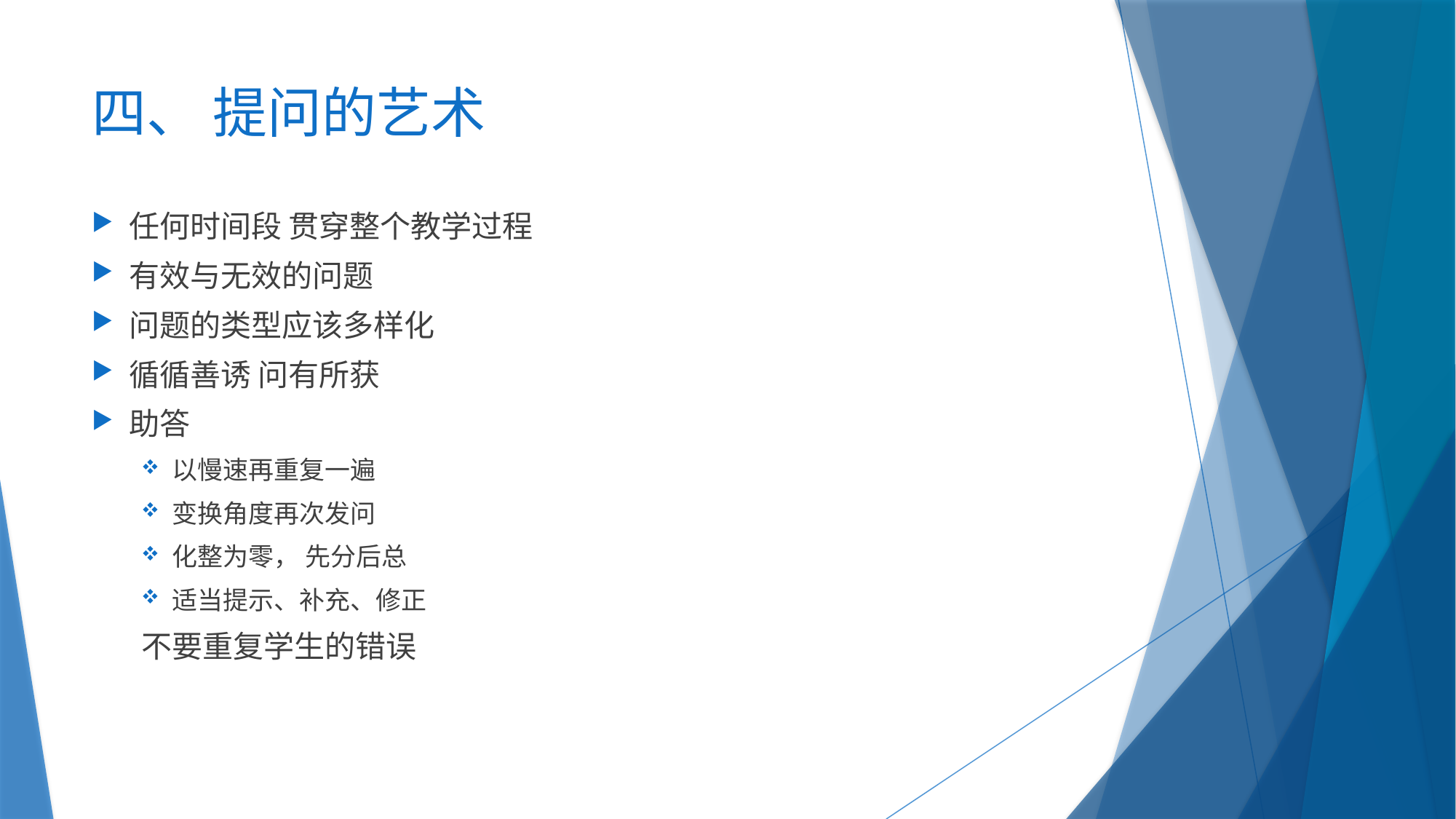

# 四、 提问的艺术
任何时间段 贯穿整个教学过程
有效与无效的问题
问题的类型应该多样化
循循善诱 问有所获
助答
以慢速再重复一遍
变换角度再次发问
化整为零， 先分后总
适当提示、补充、修正
不要重复学生的错误